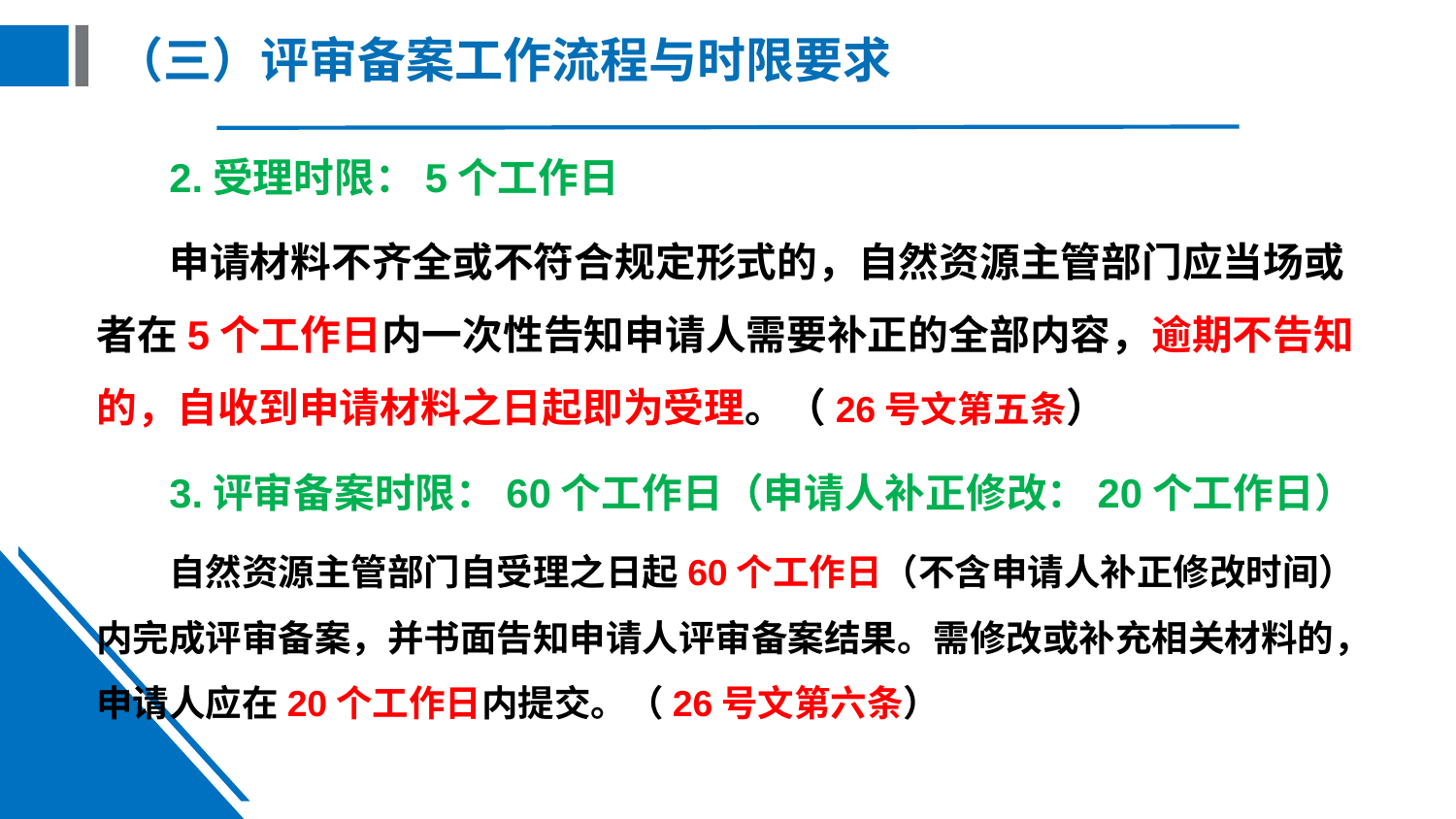

# （三）评审备案工作流程与时限要求
2.受理时限：5个工作日
申请材料不齐全或不符合规定形式的，自然资源主管部门应当场或者在5个工作日内一次性告知申请人需要补正的全部内容，逾期不告知的，自收到申请材料之日起即为受理。（26号文第五条）
3.评审备案时限：60个工作日（申请人补正修改：20个工作日）
自然资源主管部门自受理之日起60个工作日（不含申请人补正修改时间）内完成评审备案，并书面告知申请人评审备案结果。需修改或补充相关材料的，申请人应在20个工作日内提交。（26号文第六条）
21